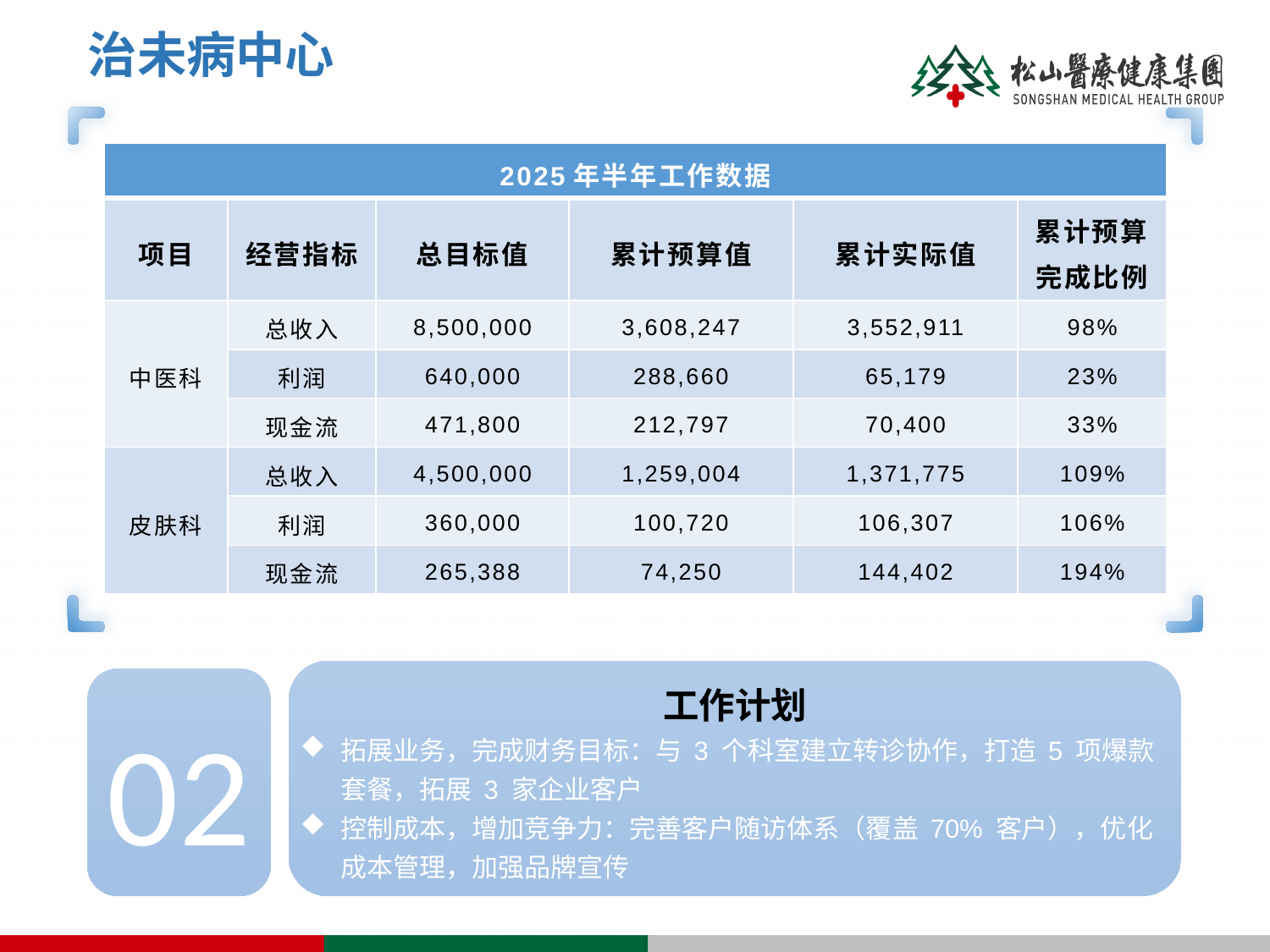

治未病中心

| 2025年半年工作数据 |  |  |  |  |  |
| --- | --- | --- | --- | --- | --- |
| 项目 | 经营指标 | 总目标值 | 累计预算值 | 累计实际值 | 累计预算完成比例 |
| 中医科 | 总收入 | 8,500,000 | 3,608,247 | 3,552,911 | 98% |
|  | 利润 | 640,000 | 288,660 | 65,179 | 23% |
|  | 现金流 | 471,800 | 212,797 | 70,400 | 33% |
| 皮肤科 | 总收入 | 4,500,000 | 1,259,004 | 1,371,775 | 109% |
|  | 利润 | 360,000 | 100,720 | 106,307 | 106% |
|  | 现金流 | 265,388 | 74,250 | 144,402 | 194% |
六、培育新增长极 — 治未病中心

工作计划
拓展业务，完成财务目标：与 3 个科室建立转诊协作，打造 5 项爆款套餐，拓展 3 家企业客户
控制成本，增加竞争力：完善客户随访体系（覆盖 70% 客户），优化成本管理，加强品牌宣传

02
存在问题
中医科利润完成率低（22.58%），成本控制待加强；
客户留存与拓展不足，支付模式推广衔接不畅。
01